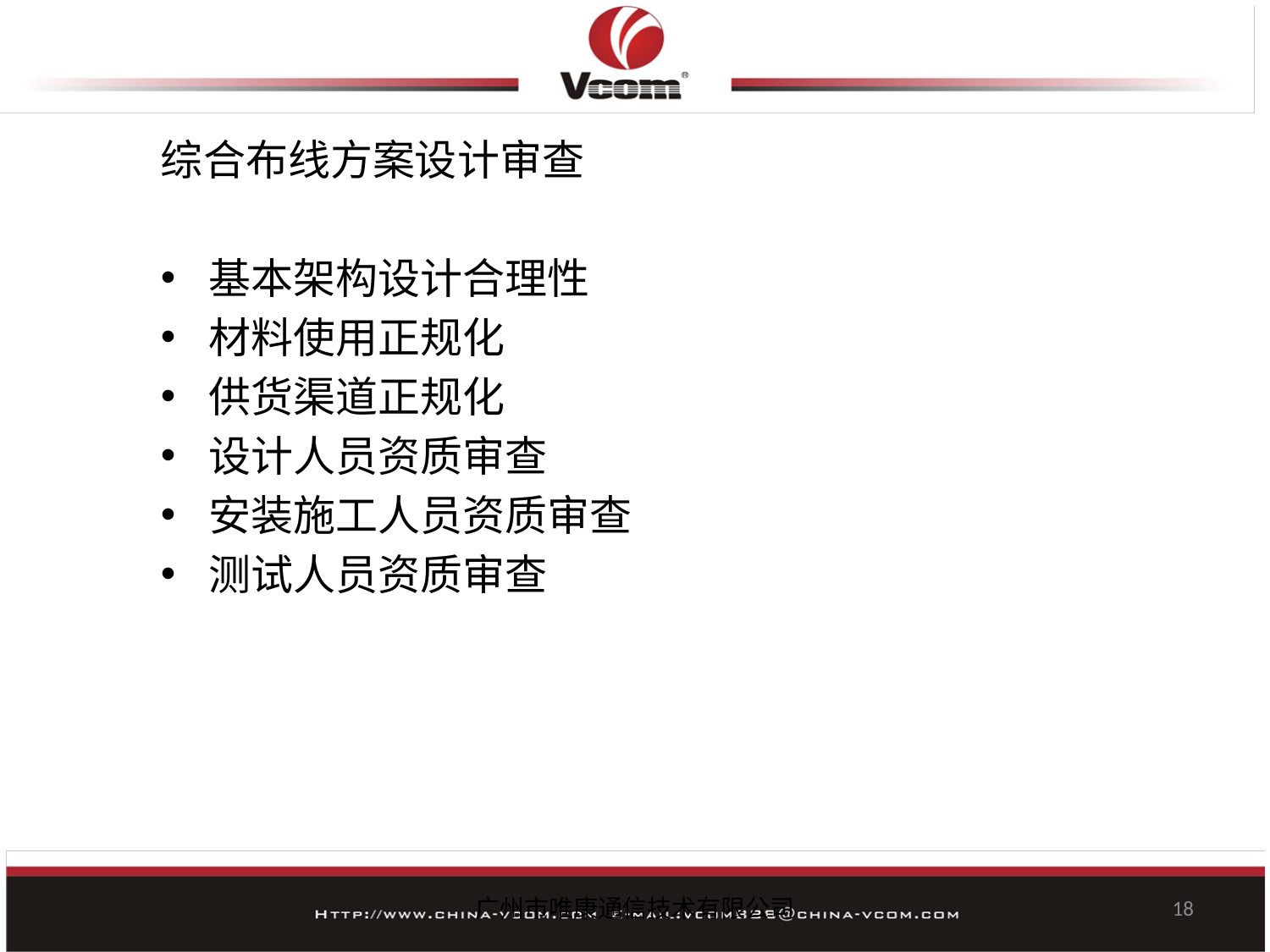

综合布线方案设计审查

基本架构设计合理性
材料使用正规化
供货渠道正规化
设计人员资质审查
安装施工人员资质审查
测试人员资质审查

广州市唯康通信技术有限公司
18